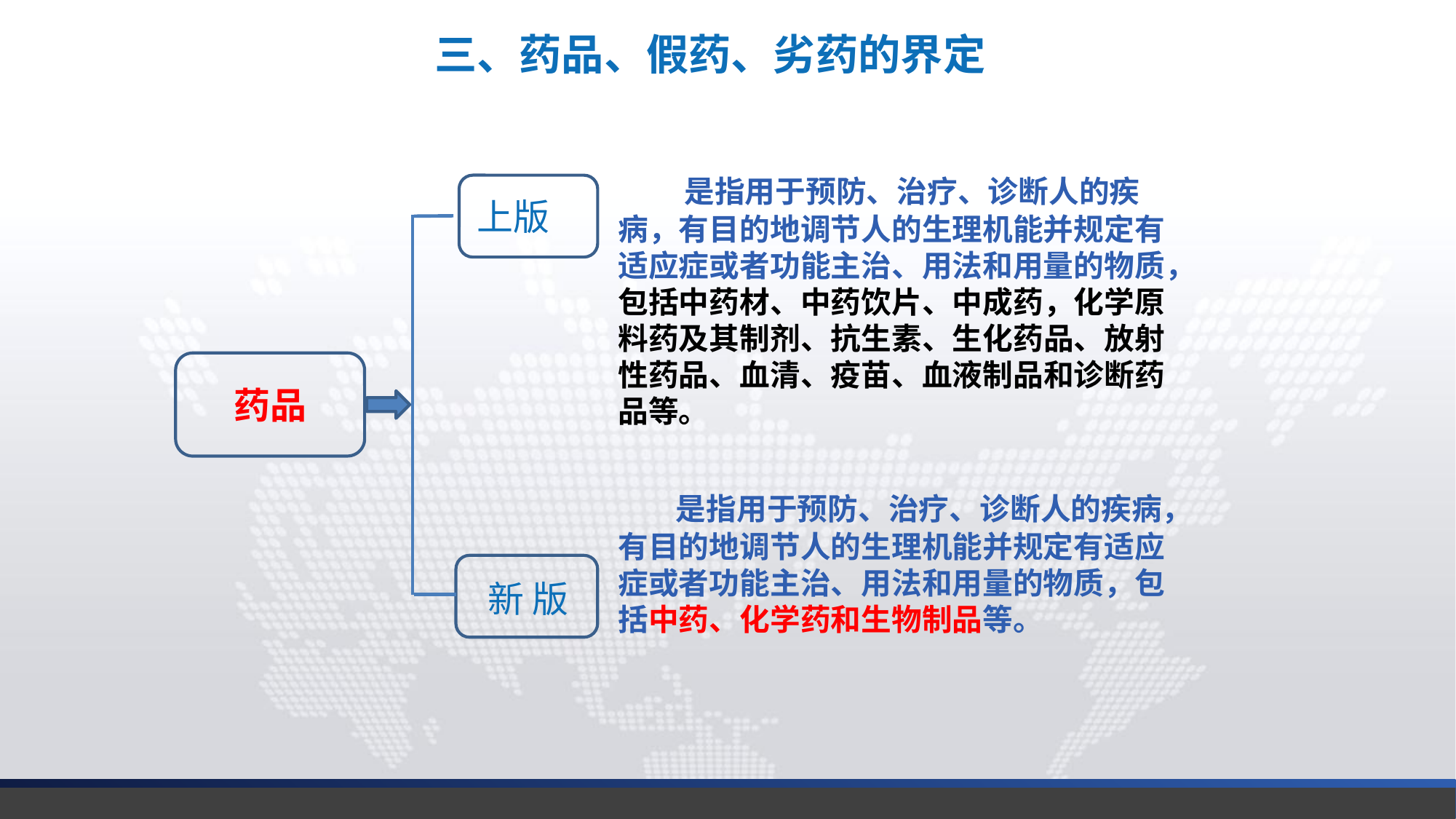

三、药品、假药、劣药的界定
       是指用于预防、治疗、诊断人的疾病，有目的地调节人的生理机能并规定有适应症或者功能主治、用法和用量的物质，包括中药材、中药饮片、中成药，化学原料药及其制剂、抗生素、生化药品、放射性药品、血清、疫苗、血液制品和诊断药品等。

 上版

 药品

      是指用于预防、治疗、诊断人的疾病，有目的地调节人的生理机能并规定有适应症或者功能主治、用法和用量的物质，包括中药、化学药和生物制品等。

  新 版

延时符